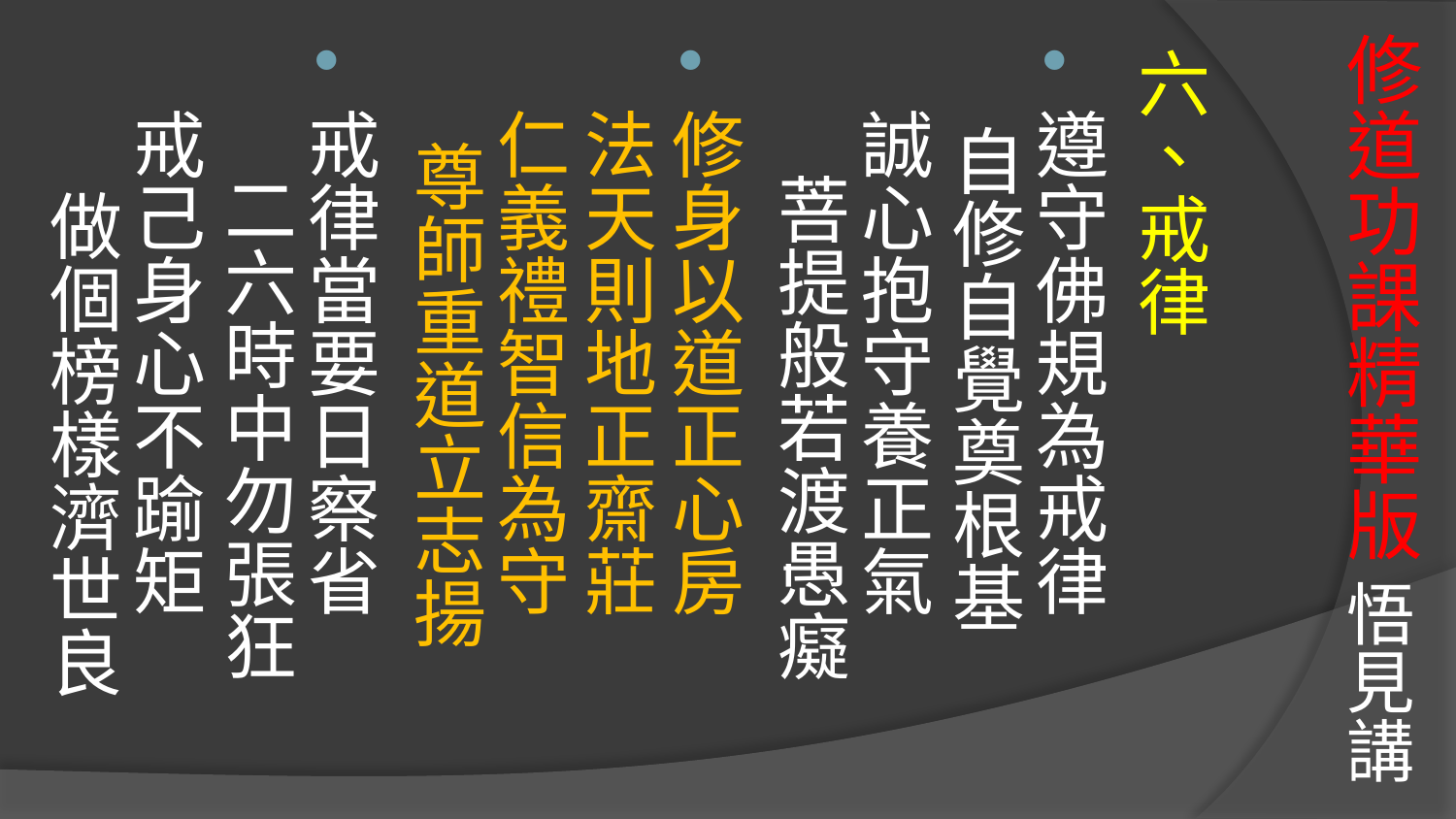

# 修道功課精華版 悟見講
六、戒律
遵守佛規為戒律            自修自覺奠根基
誠心抱守養正氣               菩提般若渡愚癡
修身以道正心房          法天則地正齋莊
仁義禮智信為守             尊師重道立志揚
戒律當要日察省               二六時中勿張狂
戒己身心不踰矩                做個榜樣濟世良